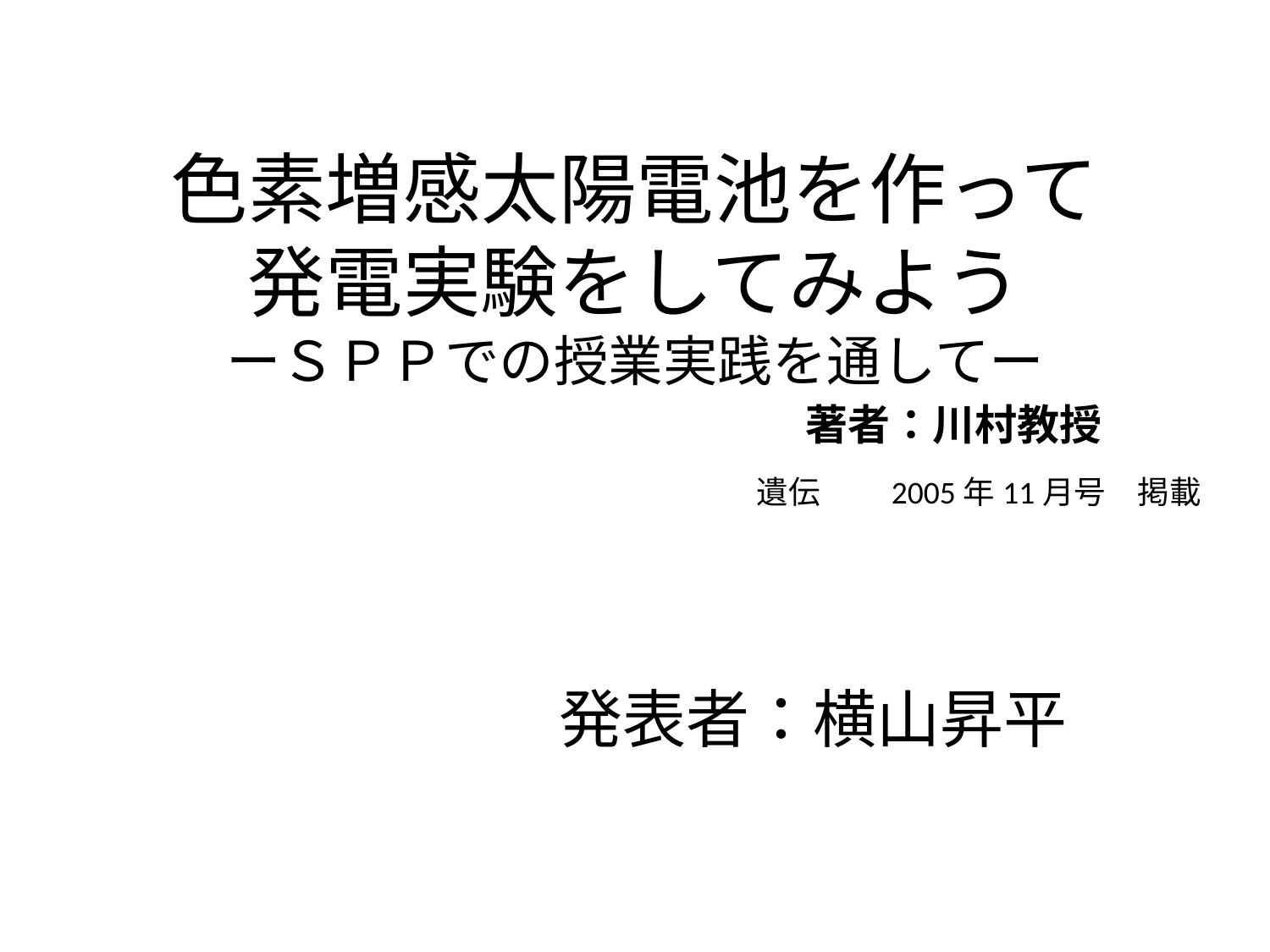

# 色素増感太陽電池を作って 発電実験をしてみよう ーＳＰＰでの授業実践を通してー
著者：川村教授
遺伝　　2005年11月号　掲載
発表者：横山昇平